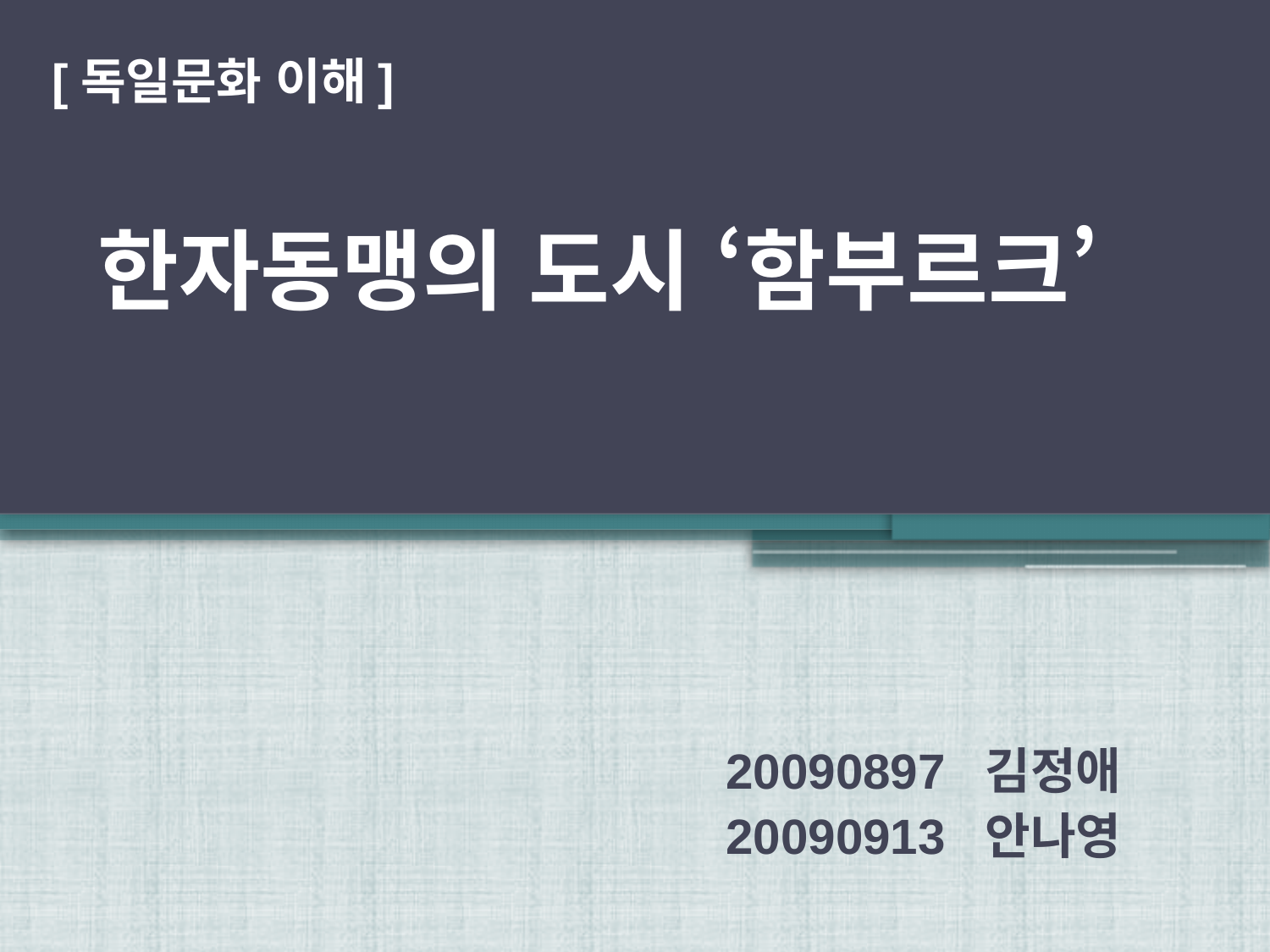

# [독일문화 이해] 한자동맹의 도시 ‘함부르크’
20090897  김정애
20090913  안나영